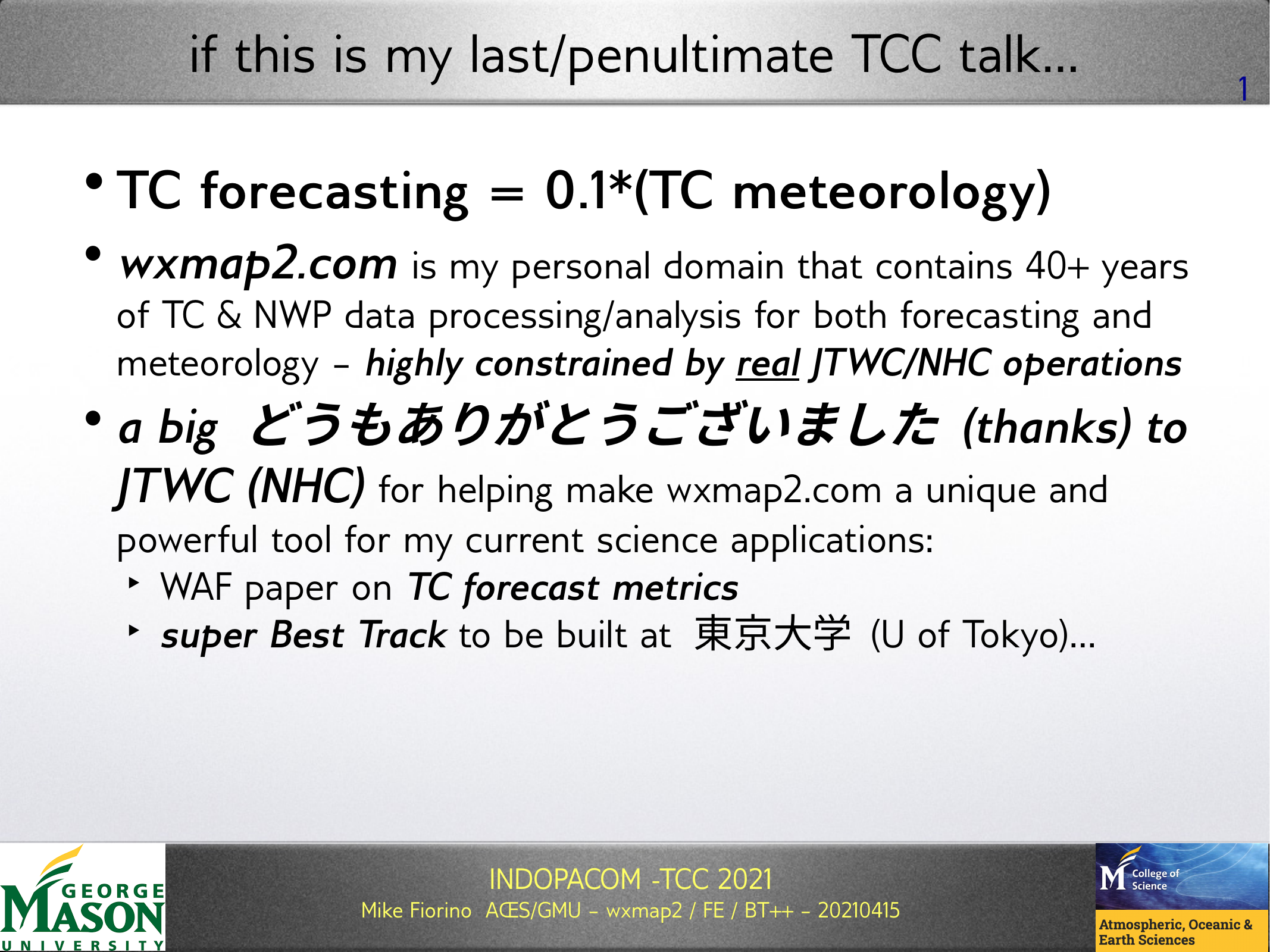

# if this is my last/penultimate TCC talk…
TC forecasting = 0.1*(TC meteorology)
wxmap2.com is my personal domain that contains 40+ years of TC & NWP data processing/analysis for both forecasting and meteorology – highly constrained by real JTWC/NHC operations
a big どうもありがとうございました (thanks) to JTWC (NHC) for helping make wxmap2.com a unique and powerful tool for my current science applications:
WAF paper on TC forecast metrics
super Best Track to be built at 東京大学 (U of Tokyo)…